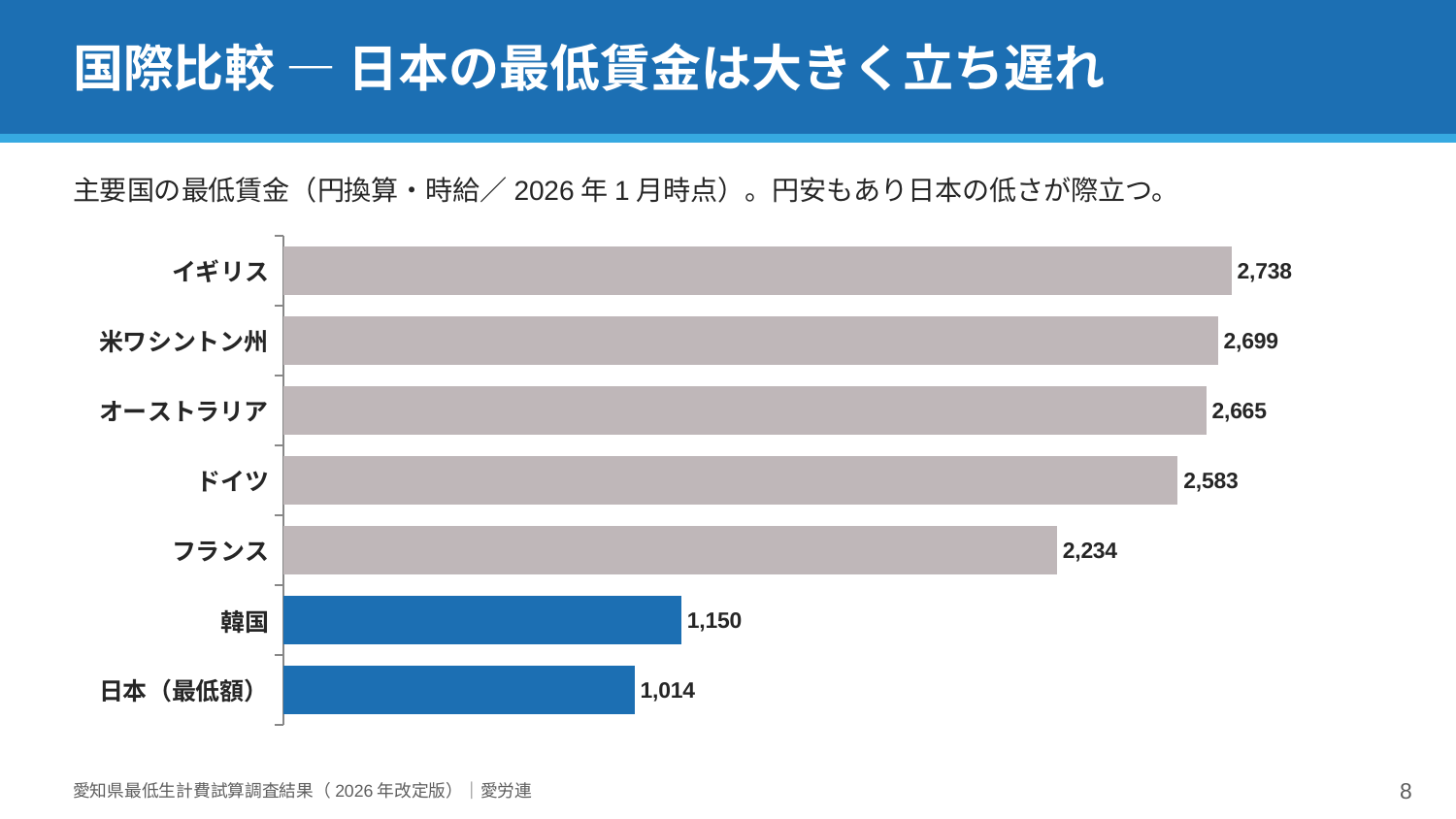

国際比較 — 日本の最低賃金は大きく立ち遅れ

主要国の最低賃金（円換算・時給／2026年1月時点）。円安もあり日本の低さが際立つ。

### Chart

| Category | 円換算時給 |
|---|---|
| 日本（最低額） | 1014.0 |
| 韓国 | 1150.0 |
| フランス | 2234.0 |
| ドイツ | 2583.0 |
| オーストラリア | 2665.0 |
| 米ワシントン州 | 2699.0 |
| イギリス | 2738.0 |
愛知県最低生計費試算調査結果（2026年改定版）｜愛労連
8